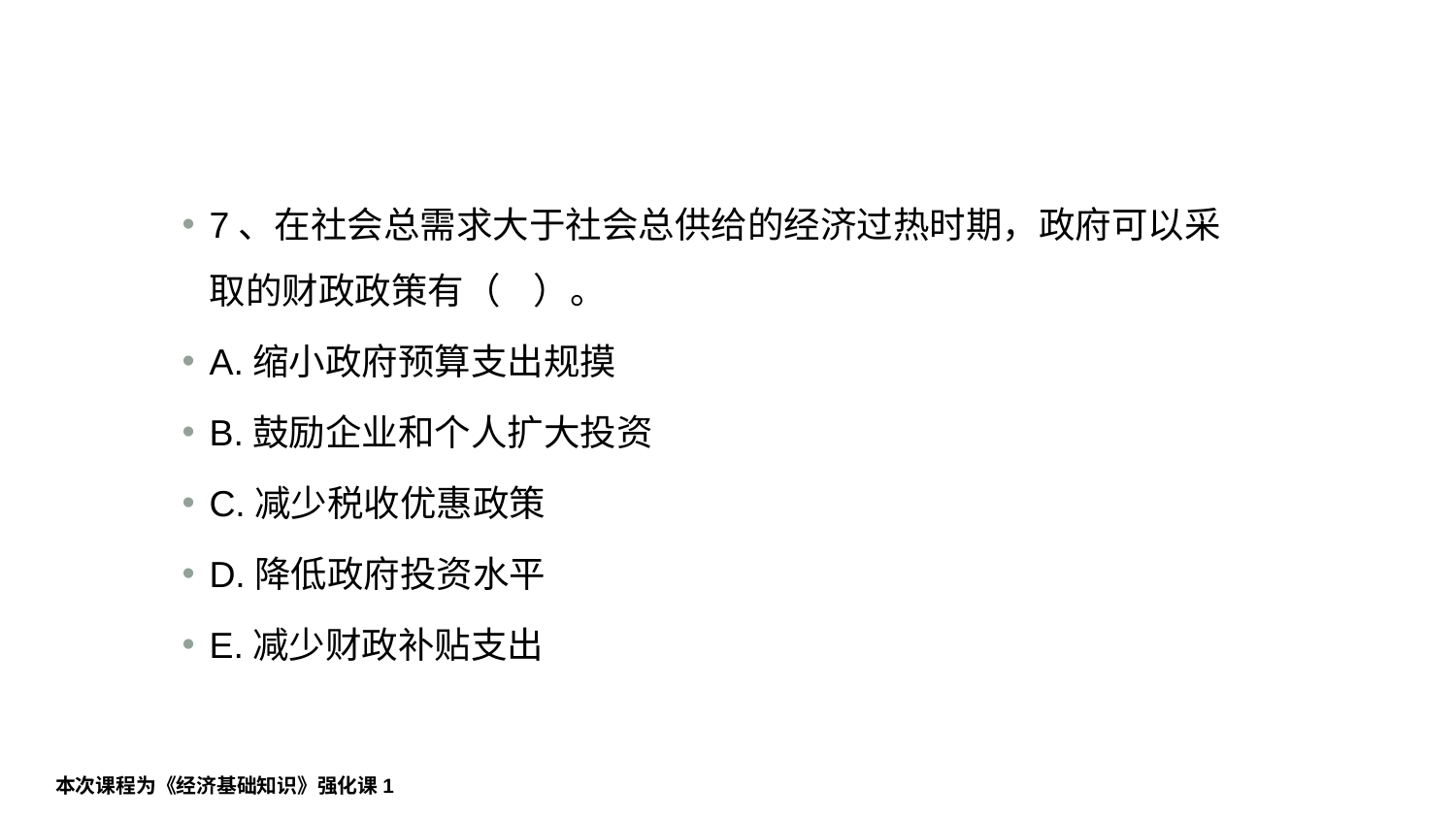

#
7、在社会总需求大于社会总供给的经济过热时期，政府可以采取的财政政策有（    ）。
A.缩小政府预算支出规摸
B.鼓励企业和个人扩大投资
C.减少税收优惠政策
D.降低政府投资水平
E.减少财政补贴支出